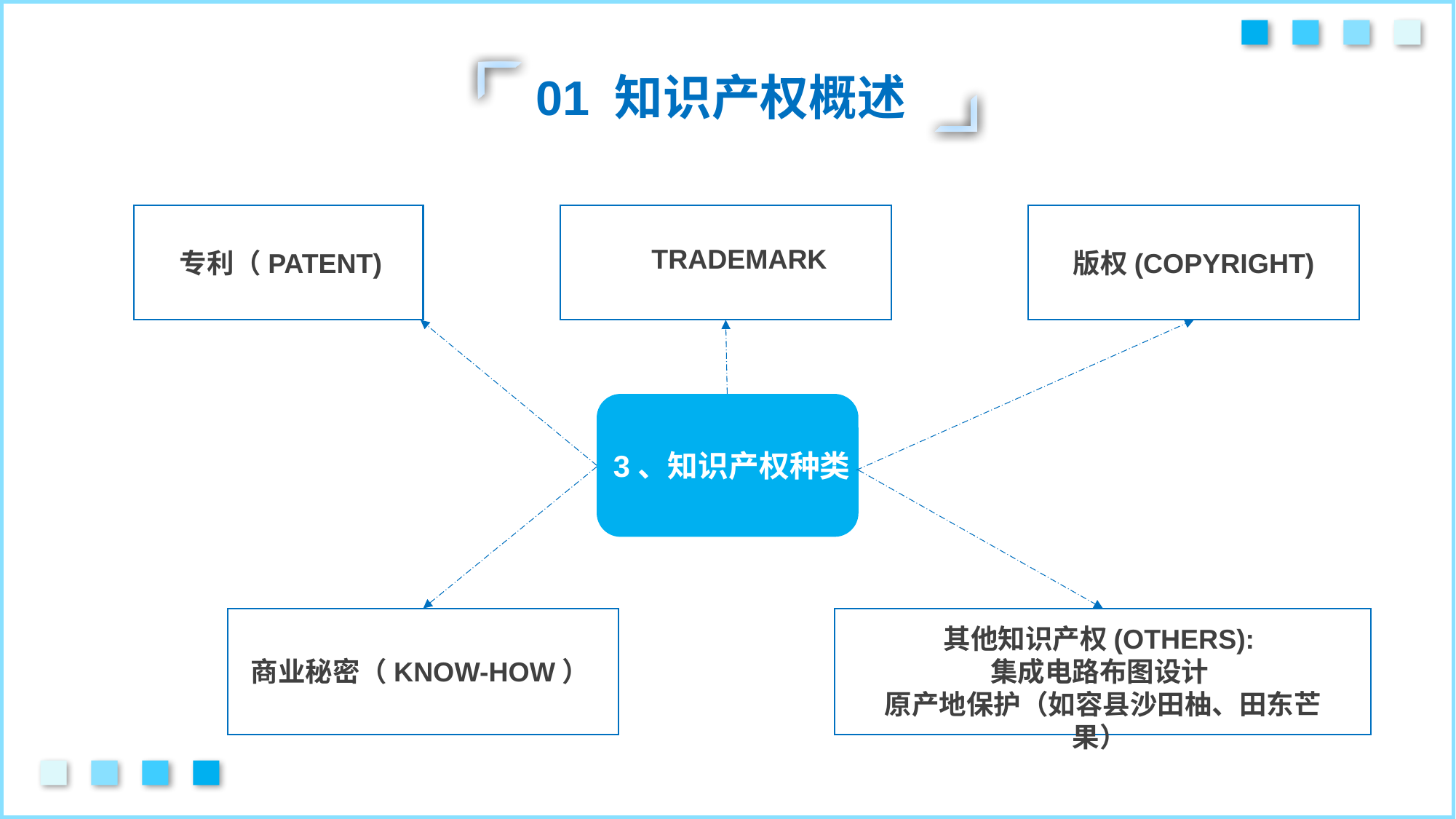

01 知识产权概述

商标TRADEMARK）

版权(COPYRIGHT)

专利（PATENT)

 3、知识产权种类

商业秘密（KNOW-HOW）

其他知识产权(OTHERS):
集成电路布图设计
原产地保护（如容县沙田柚、田东芒果）